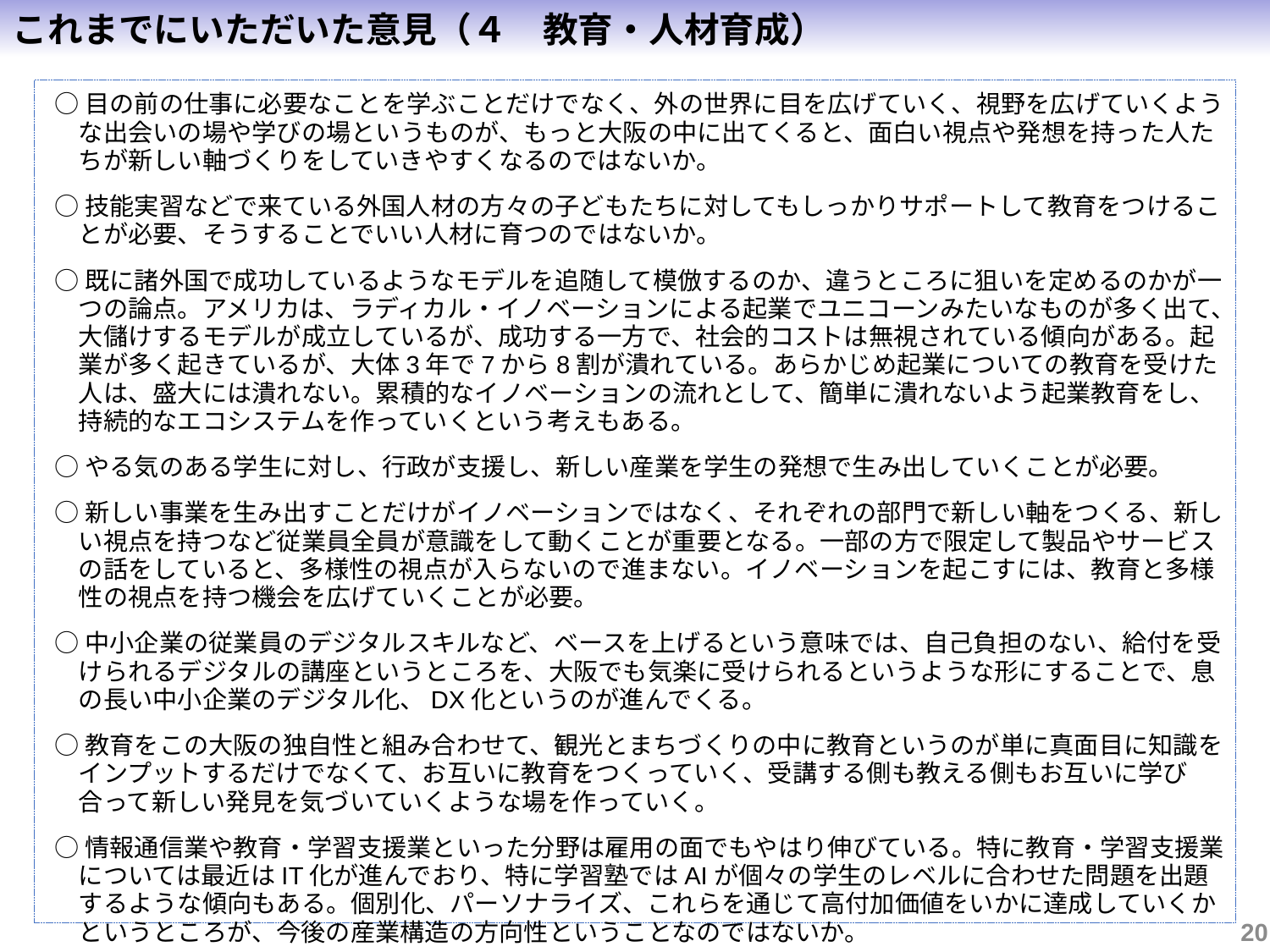

これまでにいただいた意見（４　教育・人材育成）
○目の前の仕事に必要なことを学ぶことだけでなく、外の世界に目を広げていく、視野を広げていくような出会いの場や学びの場というものが、もっと大阪の中に出てくると、面白い視点や発想を持った人たちが新しい軸づくりをしていきやすくなるのではないか。
○技能実習などで来ている外国人材の方々の子どもたちに対してもしっかりサポートして教育をつけることが必要、そうすることでいい人材に育つのではないか。
○既に諸外国で成功しているようなモデルを追随して模倣するのか、違うところに狙いを定めるのかが一つの論点。アメリカは、ラディカル・イノベーションによる起業でユニコーンみたいなものが多く出て、大儲けするモデルが成立しているが、成功する一方で、社会的コストは無視されている傾向がある。起業が多く起きているが、大体3年で7から8割が潰れている。あらかじめ起業についての教育を受けた人は、盛大には潰れない。累積的なイノベーションの流れとして、簡単に潰れないよう起業教育をし、持続的なエコシステムを作っていくという考えもある。
○やる気のある学生に対し、行政が支援し、新しい産業を学生の発想で生み出していくことが必要。
○新しい事業を生み出すことだけがイノベーションではなく、それぞれの部門で新しい軸をつくる、新しい視点を持つなど従業員全員が意識をして動くことが重要となる。一部の方で限定して製品やサービスの話をしていると、多様性の視点が入らないので進まない。イノベーションを起こすには、教育と多様性の視点を持つ機会を広げていくことが必要。
○中小企業の従業員のデジタルスキルなど、ベースを上げるという意味では、自己負担のない、給付を受けられるデジタルの講座というところを、大阪でも気楽に受けられるというような形にすることで、息の長い中小企業のデジタル化、DX化というのが進んでくる。
○教育をこの大阪の独自性と組み合わせて、観光とまちづくりの中に教育というのが単に真面目に知識をインプットするだけでなくて、お互いに教育をつくっていく、受講する側も教える側もお互いに学び合って新しい発見を気づいていくような場を作っていく。
○情報通信業や教育・学習支援業といった分野は雇用の面でもやはり伸びている。特に教育・学習支援業については最近はIT化が進んでおり、特に学習塾ではAIが個々の学生のレベルに合わせた問題を出題するような傾向もある。個別化、パーソナライズ、これらを通じて高付加価値をいかに達成していくかというところが、今後の産業構造の方向性ということなのではないか。
20